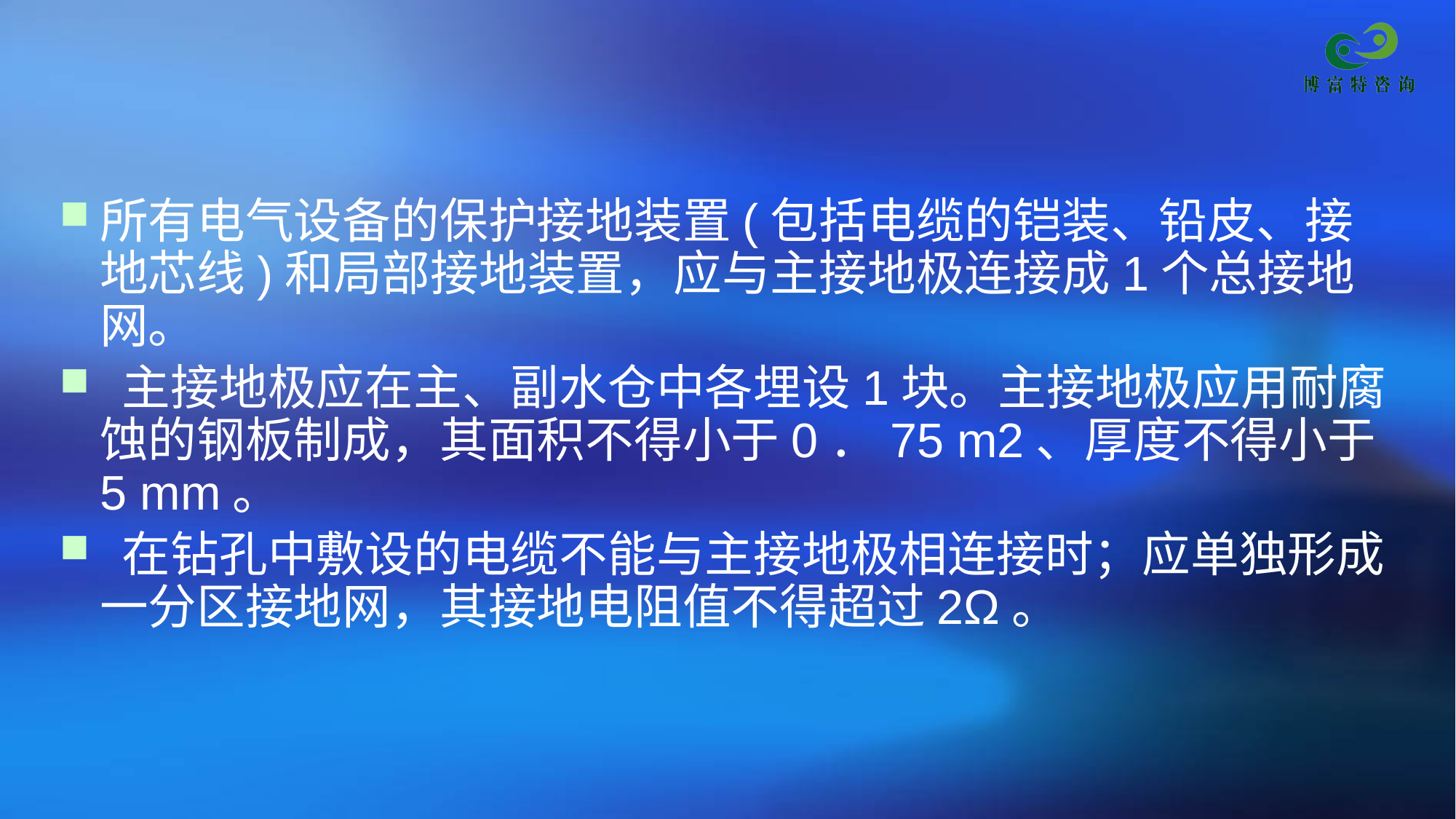

#
所有电气设备的保护接地装置(包括电缆的铠装、铅皮、接地芯线)和局部接地装置，应与主接地极连接成1个总接地网。
 主接地极应在主、副水仓中各埋设1块。主接地极应用耐腐蚀的钢板制成，其面积不得小于0．75 m2、厚度不得小于5 mm。
 在钻孔中敷设的电缆不能与主接地极相连接时；应单独形成一分区接地网，其接地电阻值不得超过2Ω。